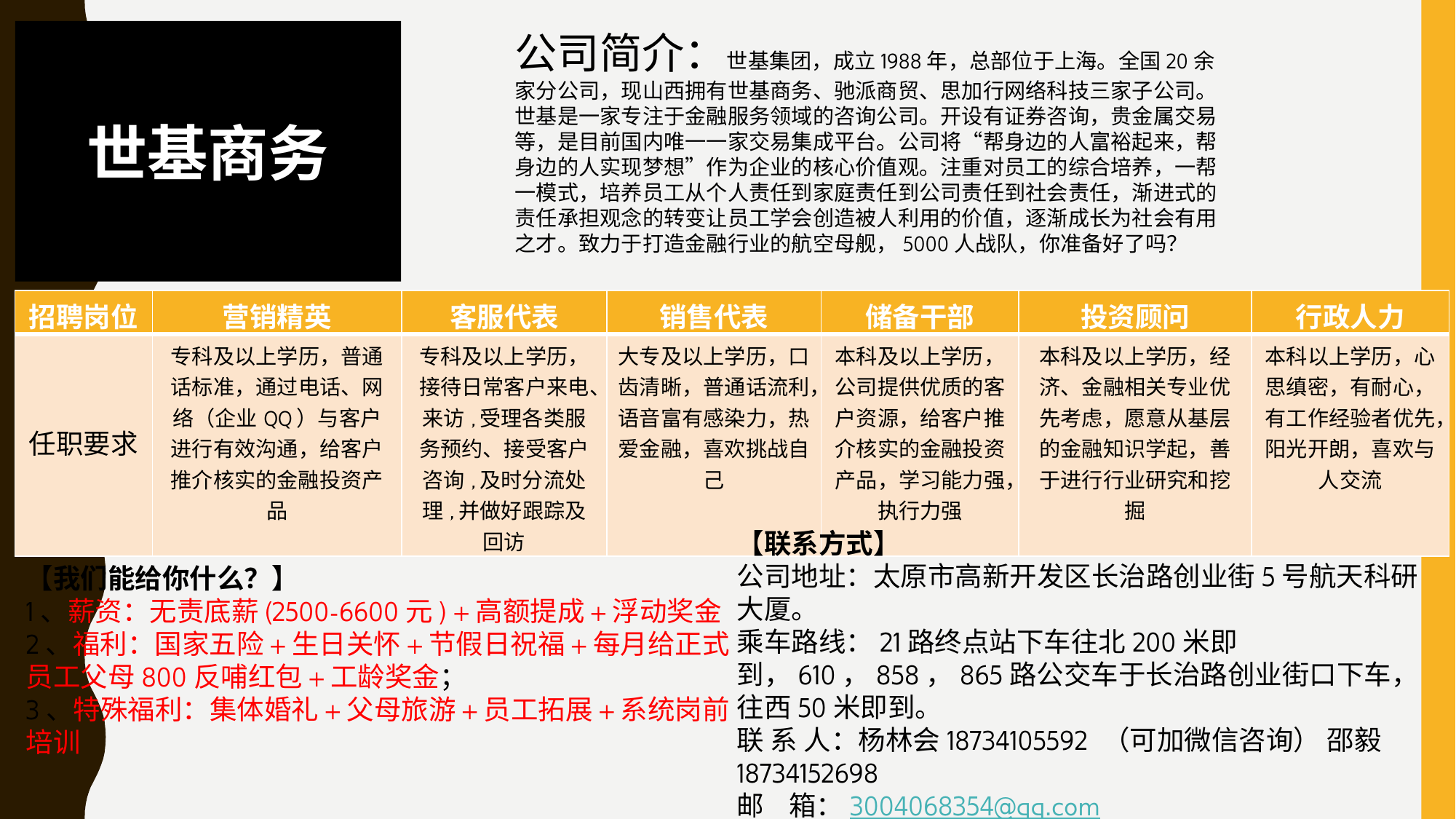

世基商务
公司简介：世基集团，成立1988年，总部位于上海。全国20余家分公司，现山西拥有世基商务、驰派商贸、思加行网络科技三家子公司。世基是一家专注于金融服务领域的咨询公司。开设有证券咨询，贵金属交易等，是目前国内唯一一家交易集成平台。公司将“帮身边的人富裕起来，帮身边的人实现梦想”作为企业的核心价值观。注重对员工的综合培养，一帮一模式，培养员工从个人责任到家庭责任到公司责任到社会责任，渐进式的责任承担观念的转变让员工学会创造被人利用的价值，逐渐成长为社会有用之才。致力于打造金融行业的航空母舰，5000人战队，你准备好了吗？
| 招聘岗位 | 营销精英 | 客服代表 | 销售代表 | 储备干部 | 投资顾问 | 行政人力 |
| --- | --- | --- | --- | --- | --- | --- |
| 任职要求 | 专科及以上学历，普通话标准，通过电话、网络（企业QQ）与客户进行有效沟通，给客户推介核实的金融投资产品 | 专科及以上学历，接待日常客户来电、来访,受理各类服务预约、接受客户咨询,及时分流处理,并做好跟踪及回访 | 大专及以上学历，口齿清晰，普通话流利，语音富有感染力，热爱金融，喜欢挑战自己 | 本科及以上学历，公司提供优质的客户资源，给客户推介核实的金融投资产品，学习能力强，执行力强 | 本科及以上学历，经济、金融相关专业优先考虑，愿意从基层的金融知识学起，善于进行行业研究和挖掘 | 本科以上学历，心思缜密，有耐心，有工作经验者优先，阳光开朗，喜欢与人交流 |
【联系方式】
公司地址：太原市高新开发区长治路创业街5号航天科研大厦。
乘车路线：21路终点站下车往北200米即到，610，858，865路公交车于长治路创业街口下车，往西50米即到。
联 系 人：杨林会18734105592 （可加微信咨询） 邵毅18734152698
邮    箱：3004068354@qq.com

【我们能给你什么？】
1、薪资：无责底薪(2500-6600元) +高额提成+浮动奖金
2、福利：国家五险+生日关怀+节假日祝福+每月给正式员工父母800反哺红包+工龄奖金；
3、特殊福利：集体婚礼+父母旅游+员工拓展+系统岗前培训